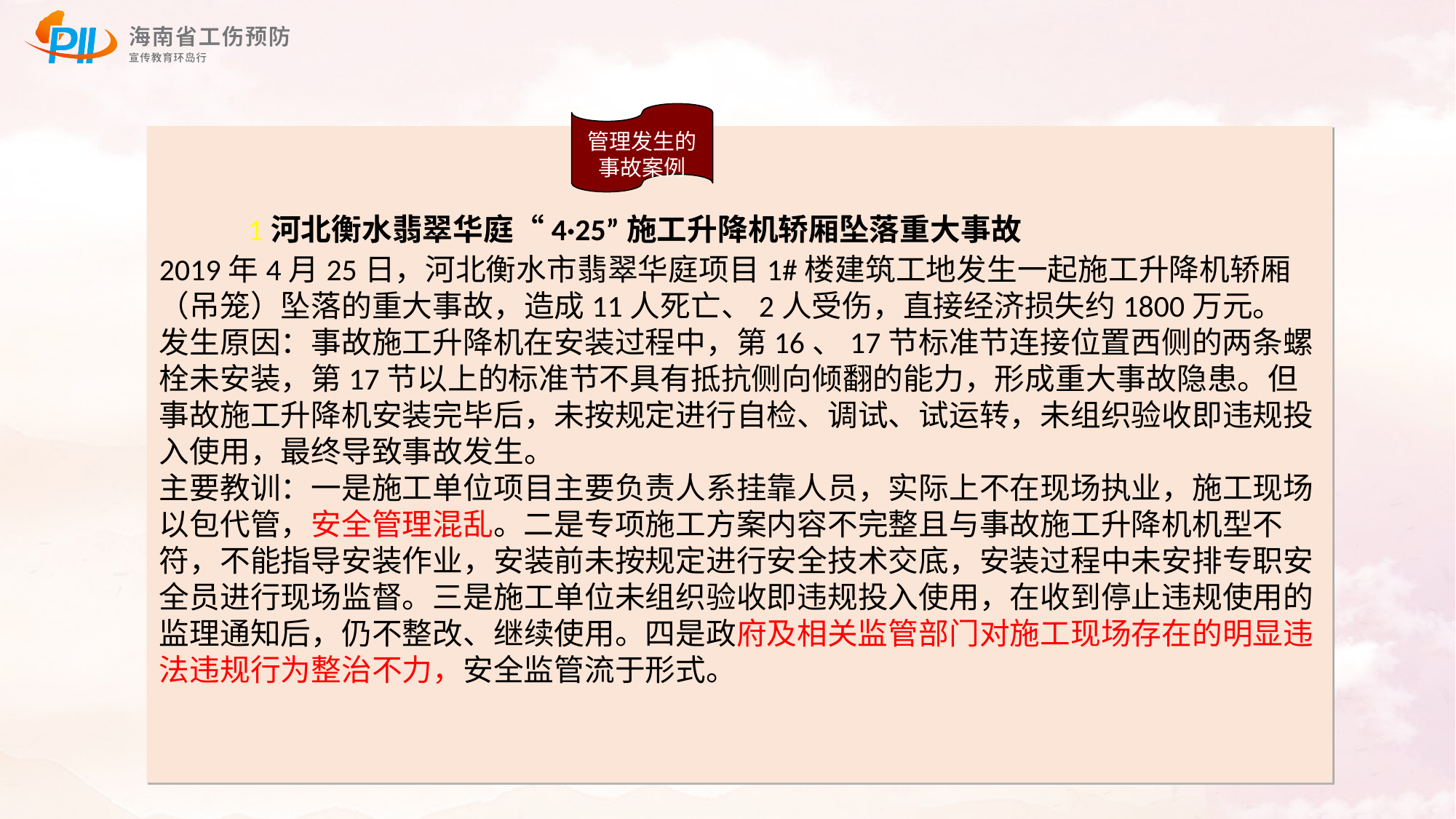

管理发生的事故案例

        1河北衡水翡翠华庭“4·25”施工升降机轿厢坠落重大事故
2019年4月25日，河北衡水市翡翠华庭项目1#楼建筑工地发生一起施工升降机轿厢（吊笼）坠落的重大事故，造成11人死亡、2人受伤，直接经济损失约1800万元。
发生原因：事故施工升降机在安装过程中，第16、17节标准节连接位置西侧的两条螺栓未安装，第17节以上的标准节不具有抵抗侧向倾翻的能力，形成重大事故隐患。但事故施工升降机安装完毕后，未按规定进行自检、调试、试运转，未组织验收即违规投入使用，最终导致事故发生。
主要教训：一是施工单位项目主要负责人系挂靠人员，实际上不在现场执业，施工现场以包代管，安全管理混乱。二是专项施工方案内容不完整且与事故施工升降机机型不符，不能指导安装作业，安装前未按规定进行安全技术交底，安装过程中未安排专职安全员进行现场监督。三是施工单位未组织验收即违规投入使用，在收到停止违规使用的监理通知后，仍不整改、继续使用。四是政府及相关监管部门对施工现场存在的明显违法违规行为整治不力，安全监管流于形式。